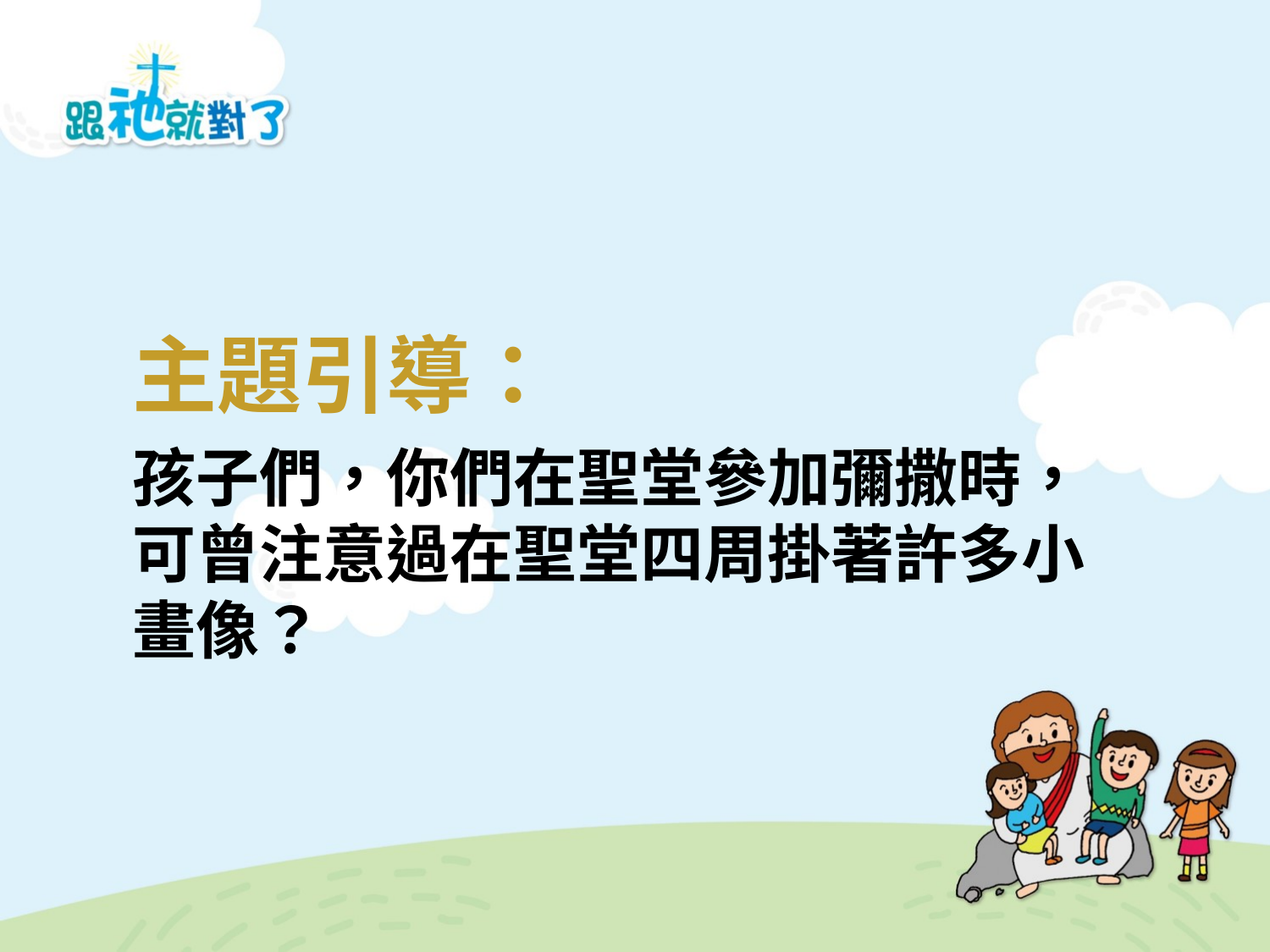

主題引導：
孩子們，你們在聖堂參加彌撒時，可曾注意過在聖堂四周掛著許多小畫像？